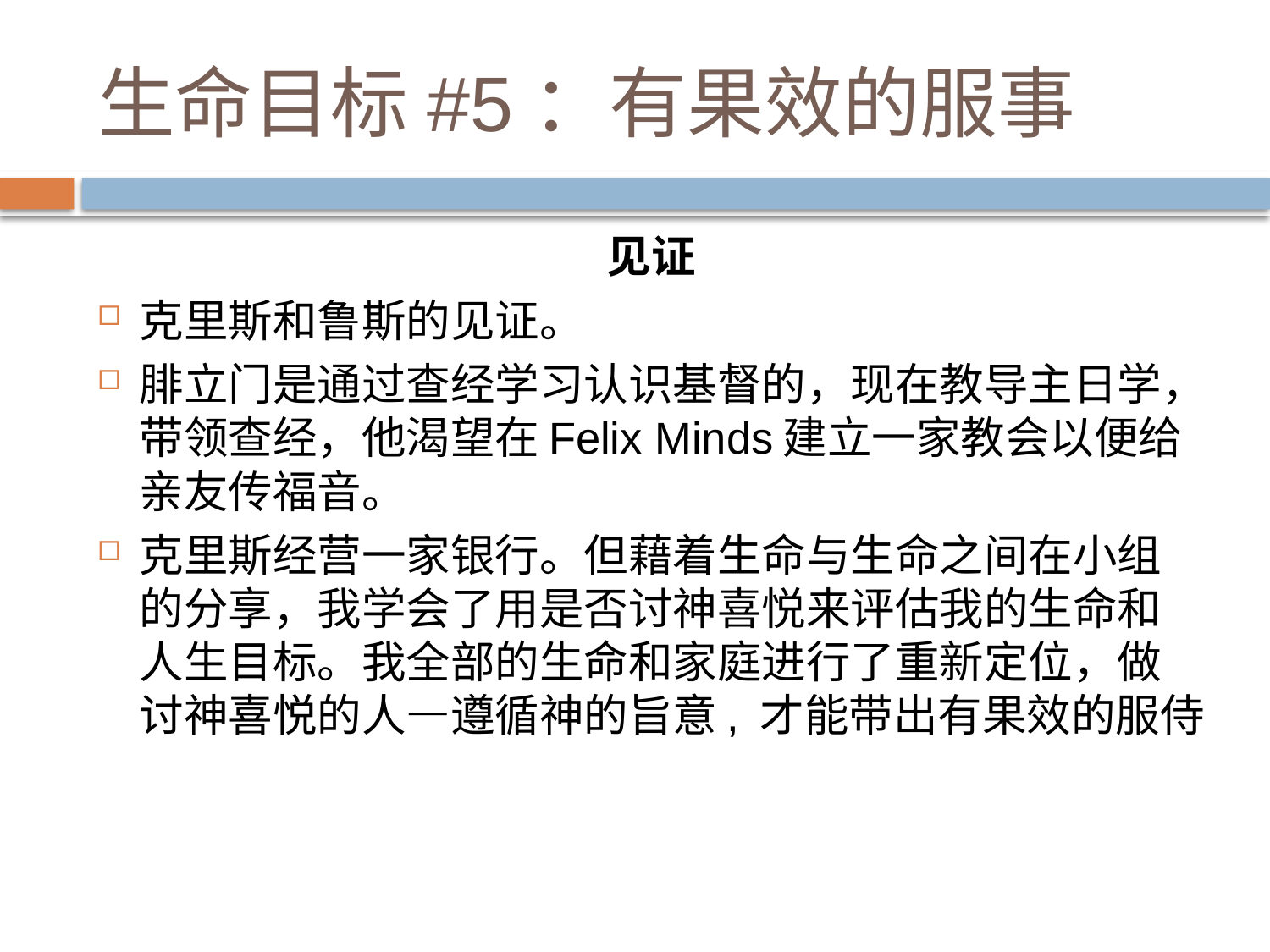

# 生命目标#5：有果效的服事
见证
克里斯和鲁斯的见证。
腓立门是通过查经学习认识基督的，现在教导主日学，带领查经，他渴望在Felix Minds建立一家教会以便给亲友传福音。
克里斯经营一家银行。但藉着生命与生命之间在小组的分享，我学会了用是否讨神喜悦来评估我的生命和人生目标。我全部的生命和家庭进行了重新定位，做讨神喜悦的人—遵循神的旨意, 才能带出有果效的服侍